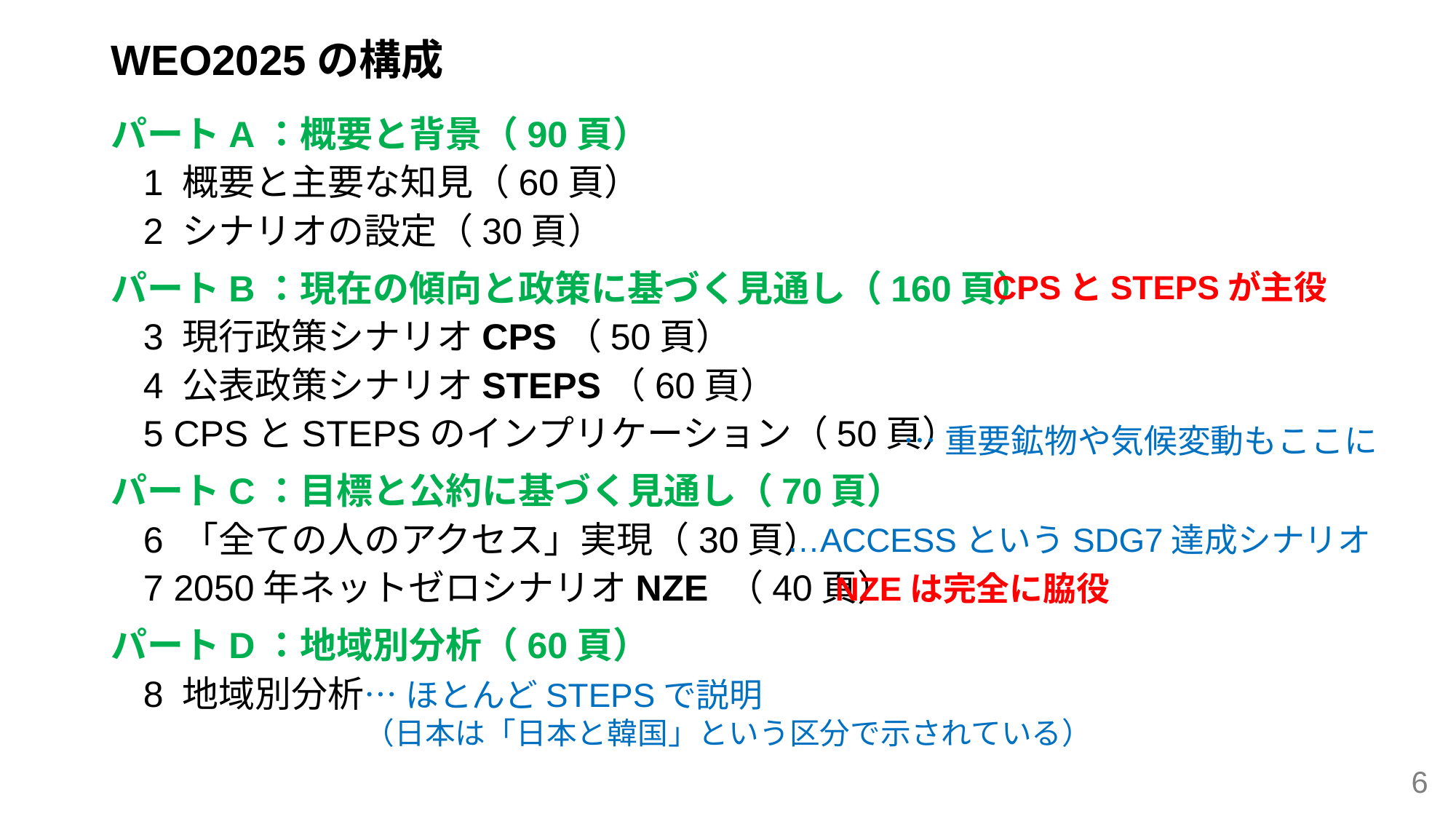

# WEO2025の構成
パートA：概要と背景（90頁）
1 概要と主要な知見（60頁）
2 シナリオの設定（30頁）
パートB：現在の傾向と政策に基づく見通し（160頁）
3 現行政策シナリオCPS（50頁）
4 公表政策シナリオSTEPS（60頁）
5 CPSとSTEPSのインプリケーション（50頁）
パートC：目標と公約に基づく見通し（70頁）
6 「全ての人のアクセス」実現（30頁）
7 2050年ネットゼロシナリオNZE （40頁）
パートD：地域別分析（60頁）
8 地域別分析
CPSとSTEPSが主役
…重要鉱物や気候変動もここに
…ACCESSというSDG7達成シナリオ
NZEは完全に脇役
…ほとんどSTEPSで説明
（日本は「日本と韓国」という区分で示されている）
6